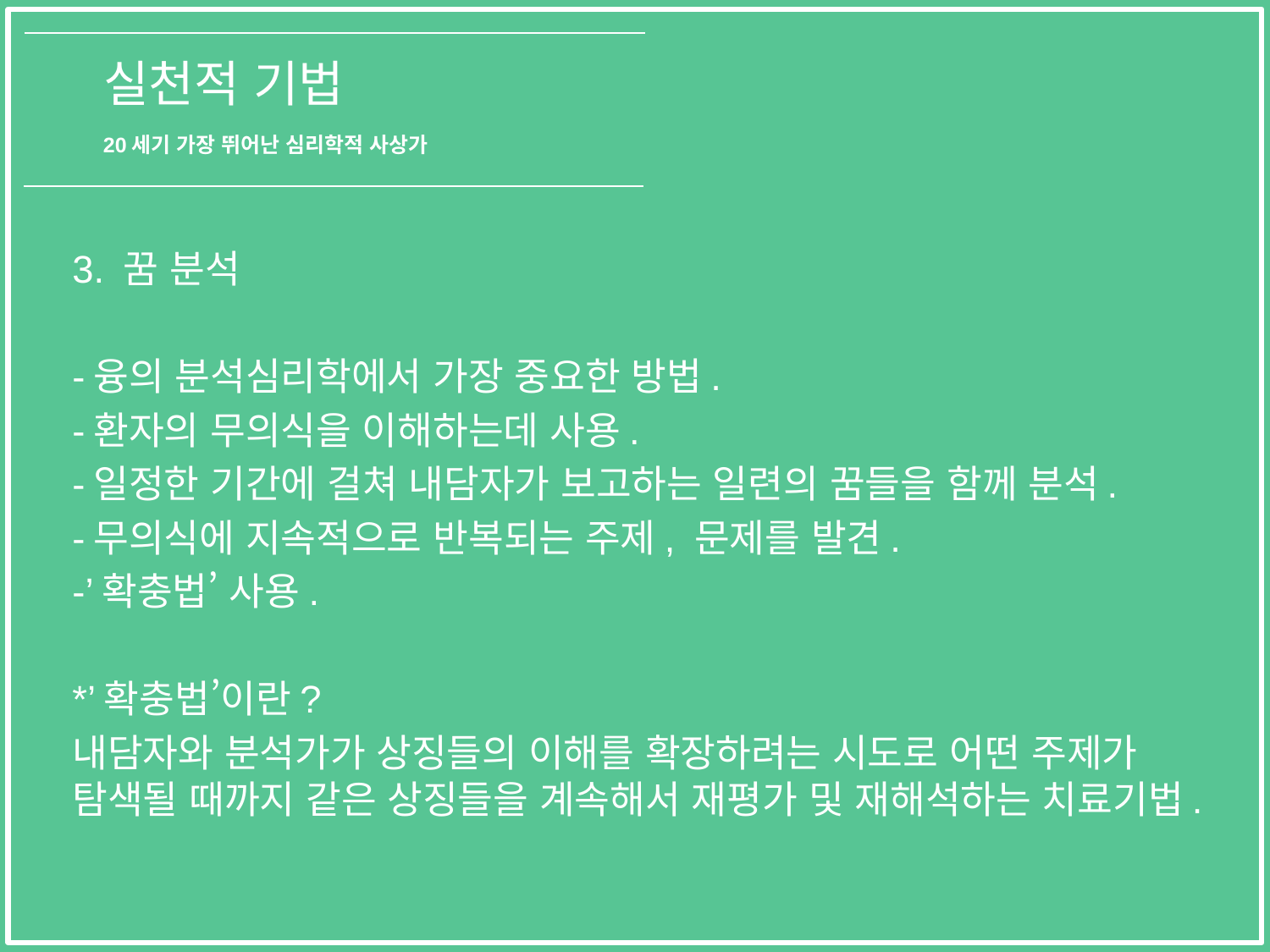

실천적 기법
20세기 가장 뛰어난 심리학적 사상가
3. 꿈 분석

-융의 분석심리학에서 가장 중요한 방법.
-환자의 무의식을 이해하는데 사용.
-일정한 기간에 걸쳐 내담자가 보고하는 일련의 꿈들을 함께 분석.
-무의식에 지속적으로 반복되는 주제, 문제를 발견.
-’확충법’ 사용.

*’확충법’이란?
내담자와 분석가가 상징들의 이해를 확장하려는 시도로 어떤 주제가 탐색될 때까지 같은 상징들을 계속해서 재평가 및 재해석하는 치료기법.